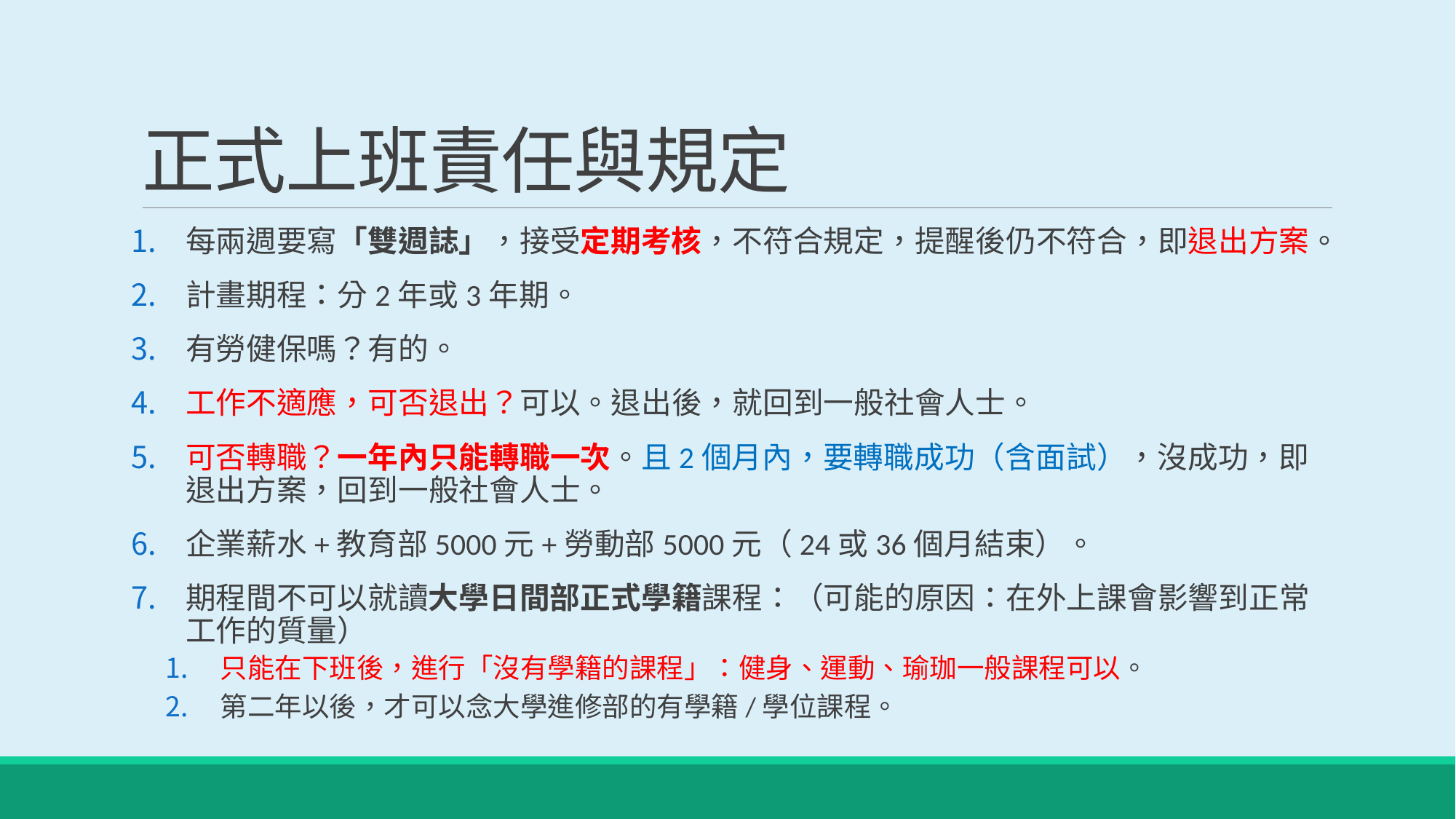

# 正式上班責任與規定
每兩週要寫「雙週誌」，接受定期考核，不符合規定，提醒後仍不符合，即退出方案。
計畫期程：分2年或3年期。
有勞健保嗎？有的。
工作不適應，可否退出？可以。退出後，就回到一般社會人士。
可否轉職？一年內只能轉職一次。且2個月內，要轉職成功（含面試），沒成功，即退出方案，回到一般社會人士。
企業薪水+教育部5000元+勞動部5000元（24或36個月結束）。
期程間不可以就讀大學日間部正式學籍課程：（可能的原因：在外上課會影響到正常工作的質量）
只能在下班後，進行「沒有學籍的課程」：健身、運動、瑜珈一般課程可以。
第二年以後，才可以念大學進修部的有學籍/學位課程。